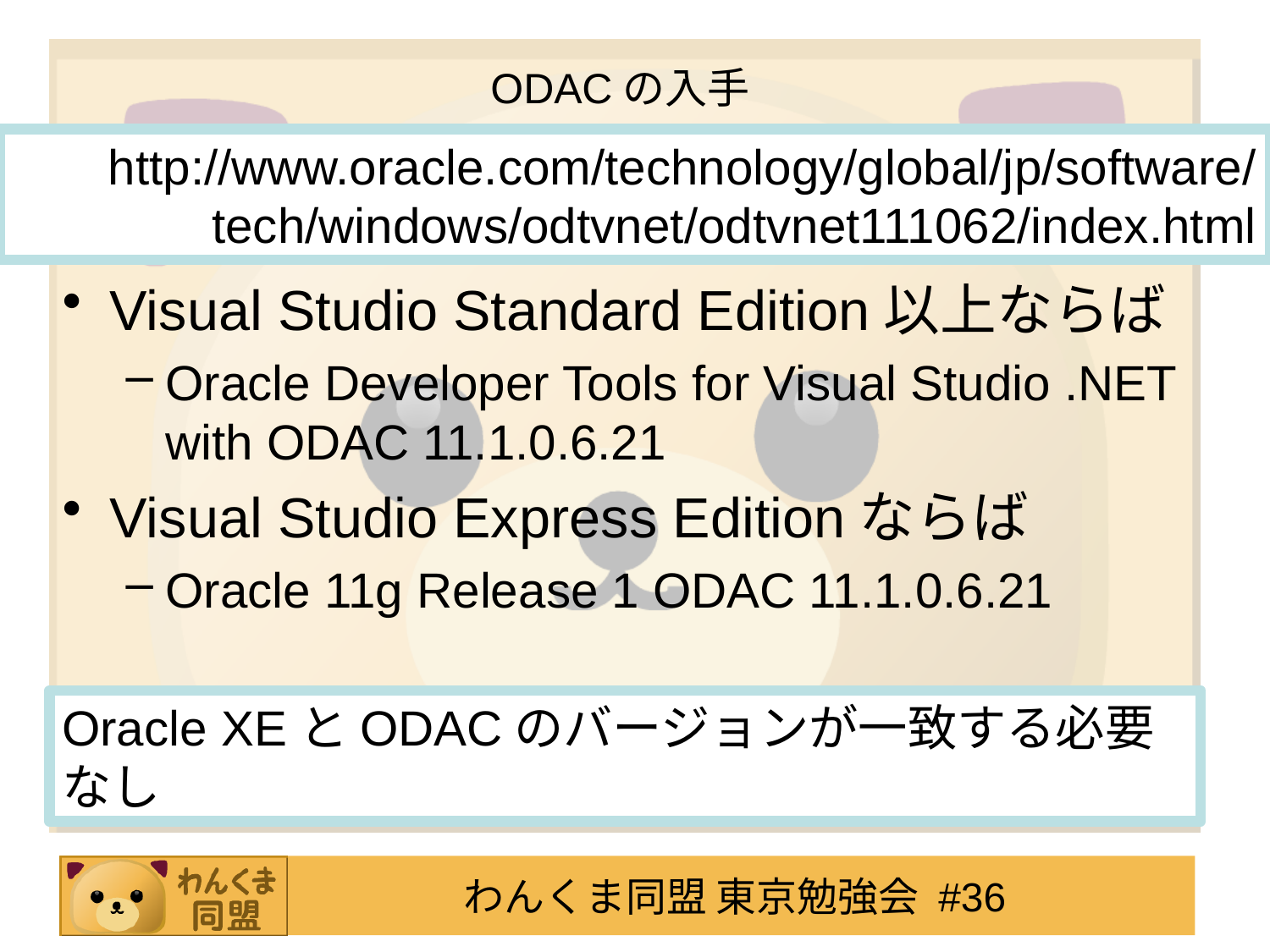

# ODACの入手
http://www.oracle.com/technology/global/jp/software/tech/windows/odtvnet/odtvnet111062/index.html
Visual Studio Standard Edition以上ならば
Oracle Developer Tools for Visual Studio .NET with ODAC 11.1.0.6.21
Visual Studio Express Editionならば
Oracle 11g Release 1 ODAC 11.1.0.6.21

Oracle XEとODACのバージョンが一致する必要なし